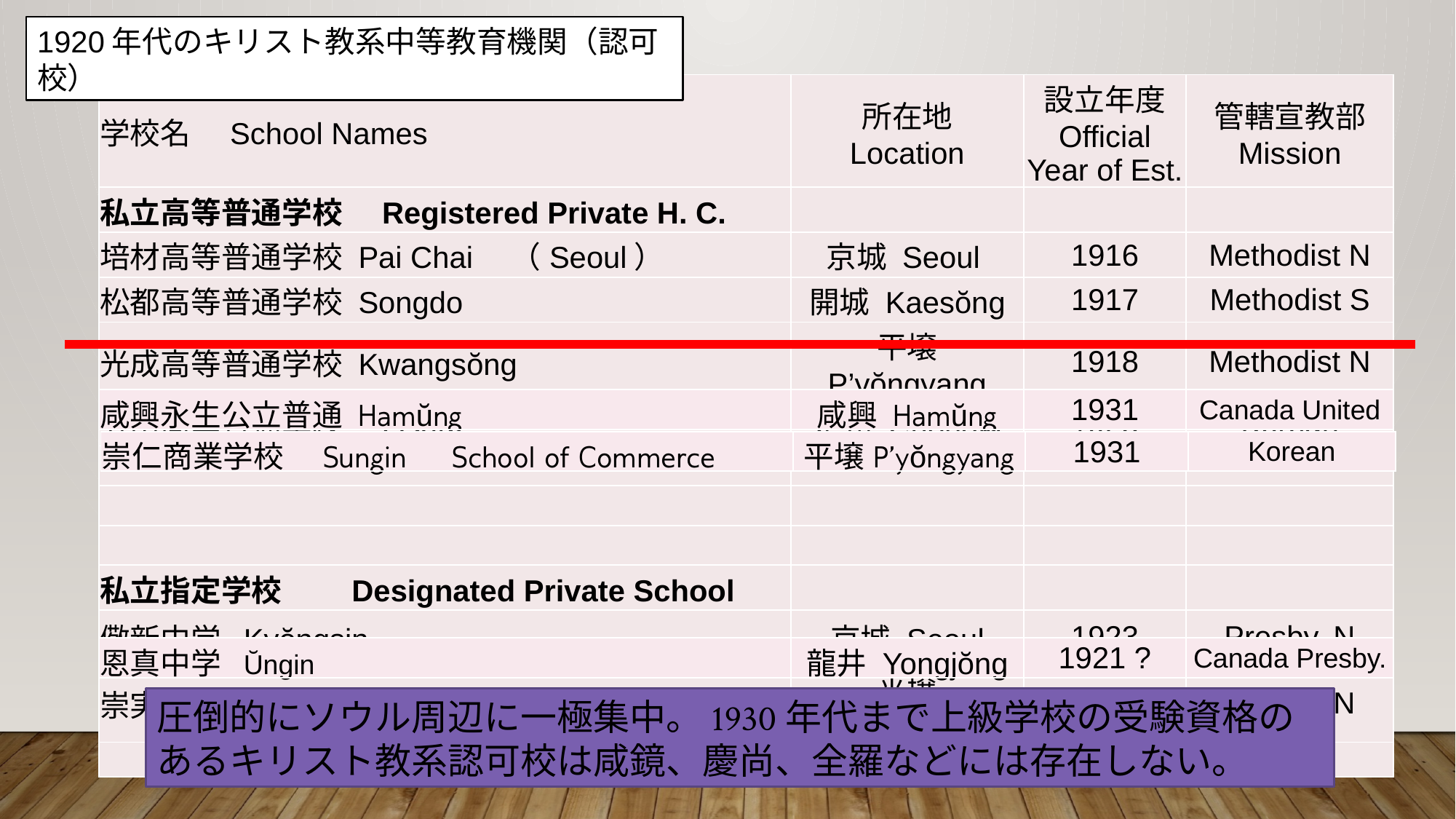

1920年代のキリスト教系中等教育機関（認可校）
| 学校名　School Names | 所在地 Location | 設立年度 Official Year of Est. | 管轄宣教部 Mission |
| --- | --- | --- | --- |
| 私立高等普通学校　Registered Private H. C. |  |  |  |
| 培材高等普通学校 Pai Chai　（Seoul） | 京城 Seoul | 1916 | Methodist N |
| 松都高等普通学校 Songdo | 開城 Kaesŏng | 1917 | Methodist S |
| 光成高等普通学校 Kwangsŏng | 平壌 P’yŏngyang | 1918 | Methodist N |
| 五山高等普通学校　Osan | 定州 Chŏngju | 1925 | Korean |
|  |  |  |  |
|  |  |  |  |
|  |  |  |  |
| 私立指定学校　　Designated Private School |  |  |  |
| 儆新中学 Kyŏngsin | 京城 Seoul | 1923 | Presby. N |
| 崇実中学 Soongsil | 平壌 P’yŏngyang | 1928 | Presby. N |
|  |  |  |  |

| 咸興永生公立普通 Hamŭng | 咸興 Hamŭng | 1931 | Canada United |
| --- | --- | --- | --- |
| 崇仁商業学校　Sungin　School of Commerce | 平壌P’yŏngyang | 1931 | Korean |
| --- | --- | --- | --- |
| 恩真中学 Ŭngin | 龍井 Yongjŏng | 1921 ? | Canada Presby. |
| --- | --- | --- | --- |
圧倒的にソウル周辺に一極集中。1930年代まで上級学校の受験資格のあるキリスト教系認可校は咸鏡、慶尚、全羅などには存在しない。